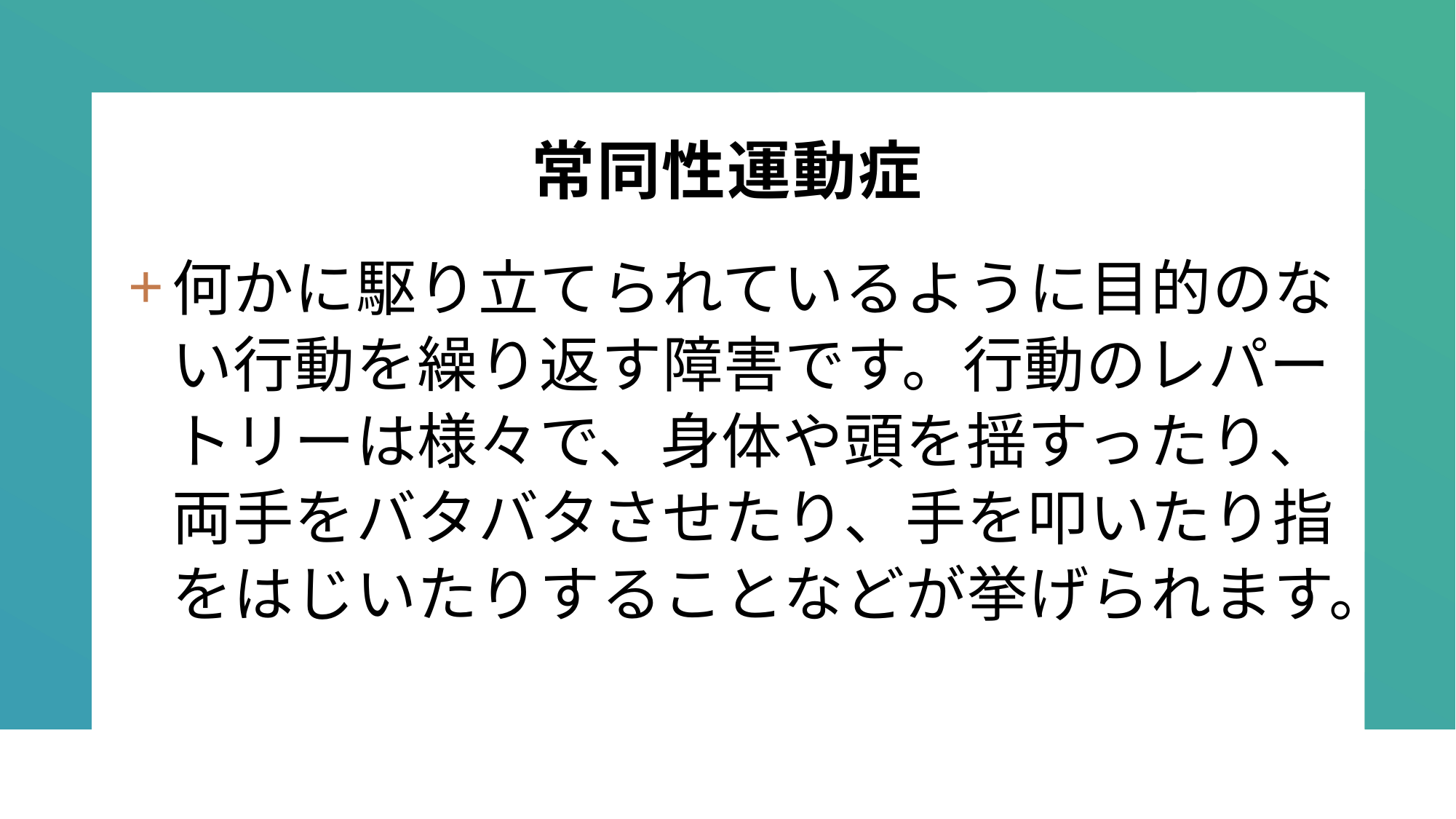

# 常同性運動症
何かに駆り立てられているように目的のない行動を繰り返す障害です。行動のレパートリーは様々で、身体や頭を揺すったり、両手をバタバタさせたり、手を叩いたり指をはじいたりすることなどが挙げられます。